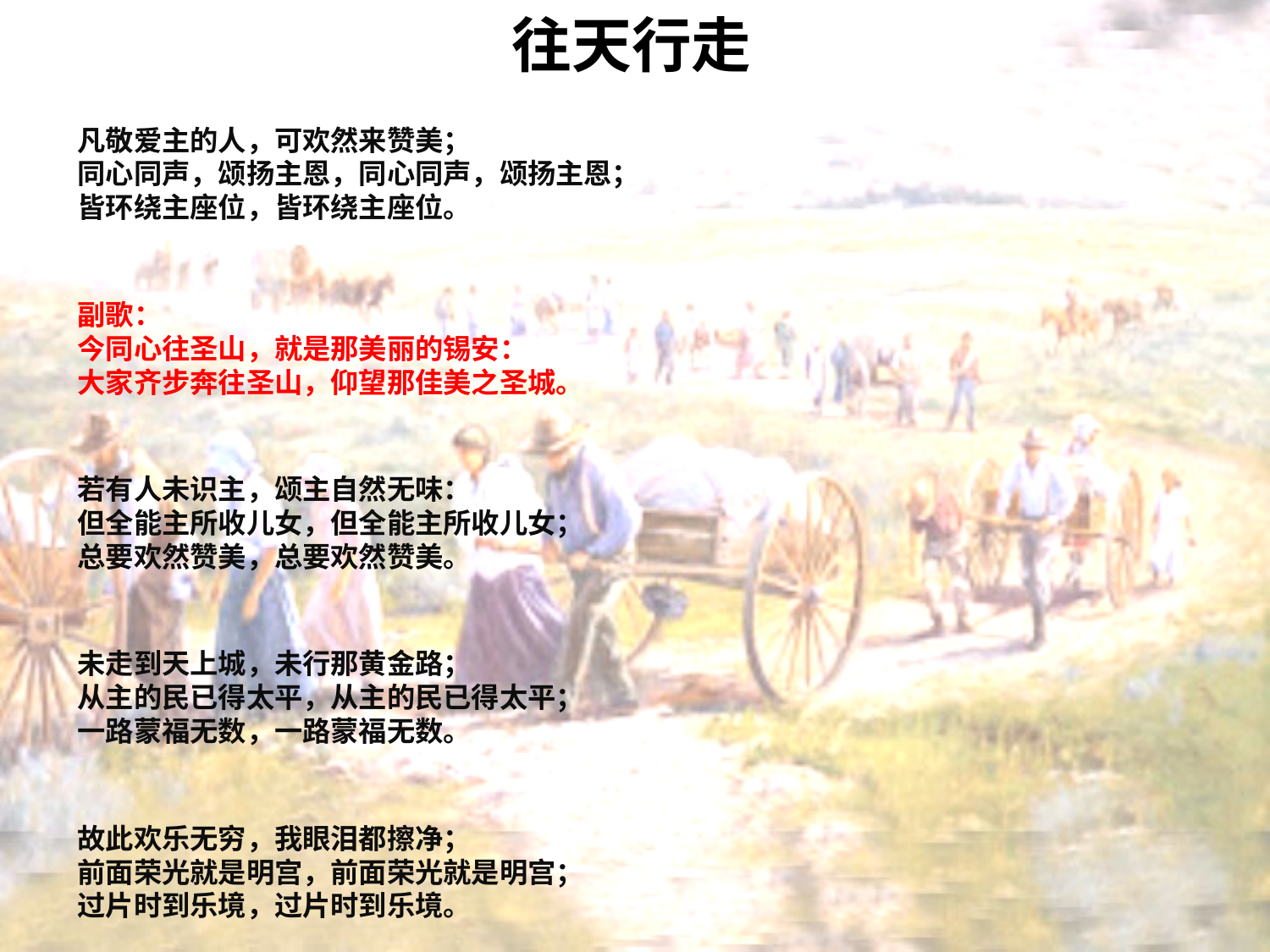

# 往天行走
凡敬爱主的人，可欢然来赞美；
同心同声，颂扬主恩，同心同声，颂扬主恩；
皆环绕主座位，皆环绕主座位。
副歌：
今同心往圣山，就是那美丽的锡安：
大家齐步奔往圣山，仰望那佳美之圣城。
若有人未识主，颂主自然无味：
但全能主所收儿女，但全能主所收儿女；
总要欢然赞美，总要欢然赞美。
未走到天上城，未行那黄金路；
从主的民已得太平，从主的民已得太平；
一路蒙福无数，一路蒙福无数。
故此欢乐无穷，我眼泪都擦净；
前面荣光就是明宫，前面荣光就是明宫；
过片时到乐境，过片时到乐境。